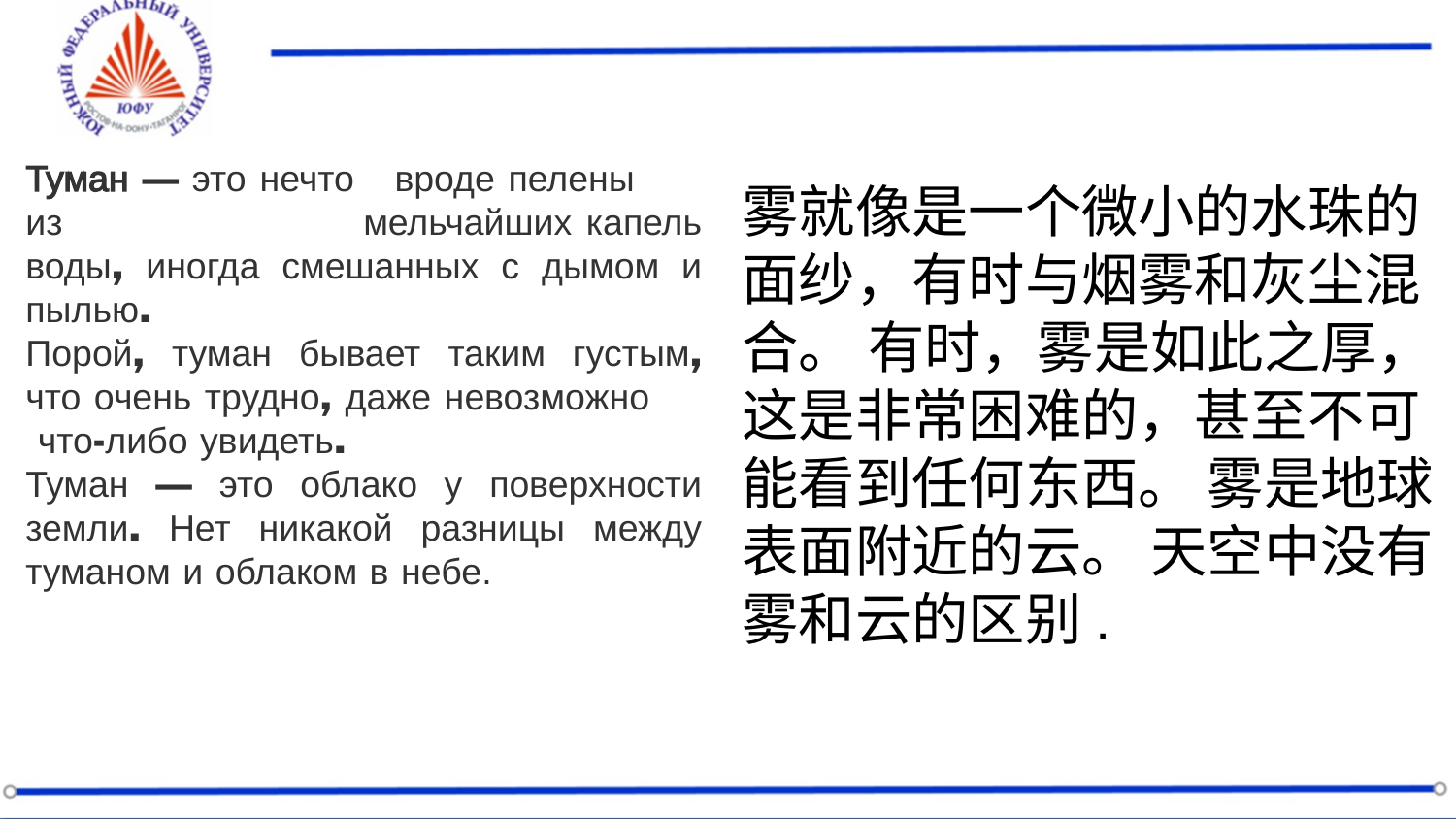

Туман — это нечто   вроде пелены      из                     мельчайших капель воды, иногда смешанных с дымом и пылью.
Порой, туман бывает таким густым, что очень трудно, даже невозможно      что-либо увидеть.
Туман — это облако у поверхности земли. Нет никакой разницы между туманом и облаком в небе.
雾就像是一个微小的水珠的面纱，有时与烟雾和灰尘混合。 有时，雾是如此之厚，这是非常困难的，甚至不可能看到任何东西。 雾是地球表面附近的云。 天空中没有雾和云的区别.